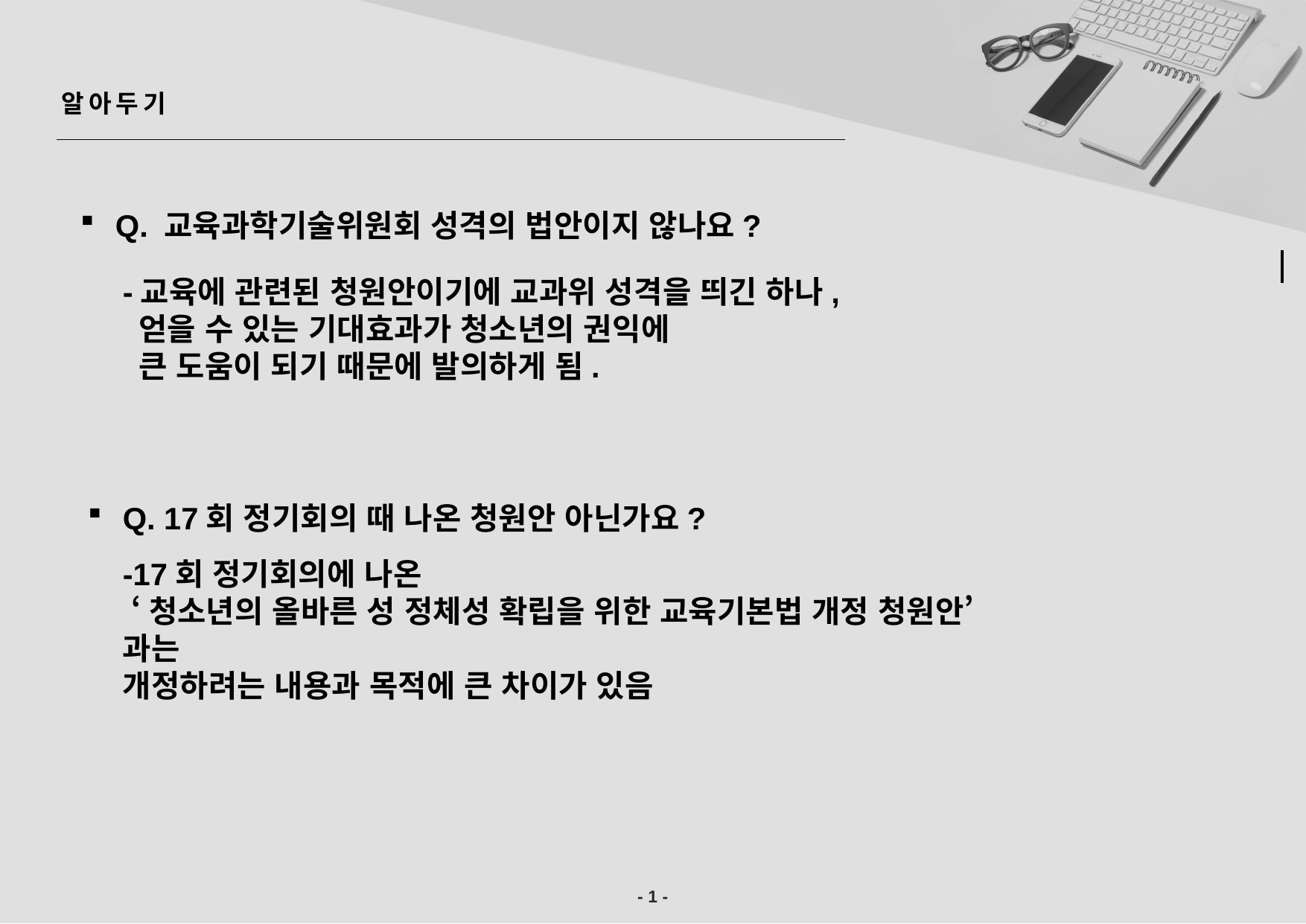

알아두기
Q. 교육과학기술위원회 성격의 법안이지 않나요?
-교육에 관련된 청원안이기에 교과위 성격을 띄긴 하나,
 얻을 수 있는 기대효과가 청소년의 권익에
 큰 도움이 되기 때문에 발의하게 됨.
Q. 17회 정기회의 때 나온 청원안 아닌가요?
-17회 정기회의에 나온
 ‘청소년의 올바른 성 정체성 확립을 위한 교육기본법 개정 청원안’과는
개정하려는 내용과 목적에 큰 차이가 있음
- 1 -